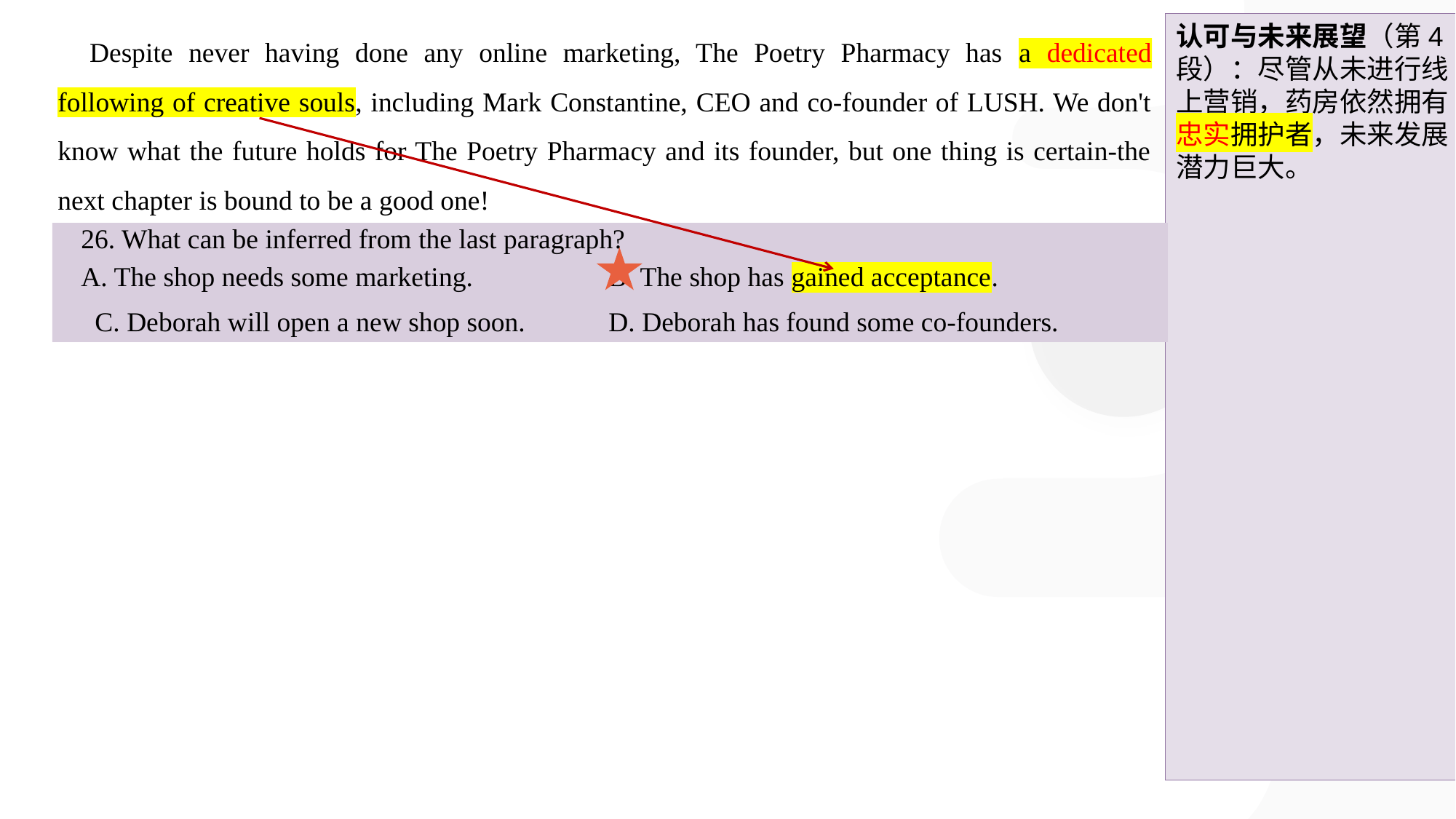

Despite never having done any online marketing, The Poetry Pharmacy has a dedicated following of creative souls, including Mark Constantine, CEO and co-founder of LUSH. We don't know what the future holds for The Poetry Pharmacy and its founder, but one thing is certain-the next chapter is bound to be a good one!
认可与未来展望（第4段）：尽管从未进行线上营销，药房依然拥有忠实拥护者，未来发展潜力巨大。

26. What can be inferred from the last paragraph?
A. The shop needs some marketing.		B. The shop has gained acceptance.
  C. Deborah will open a new shop soon.	D. Deborah has found some co-founders.